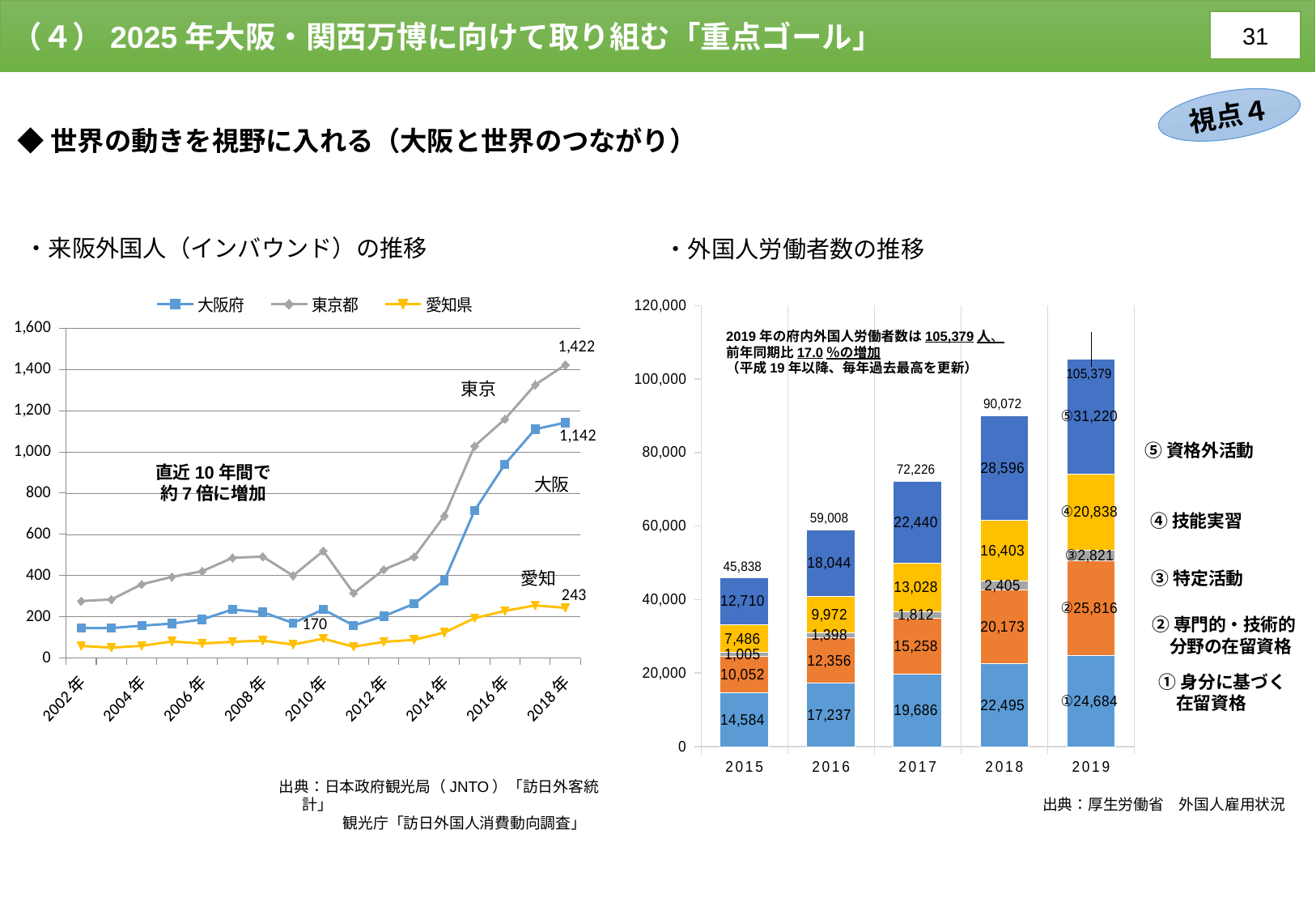

（４）2025年大阪・関西万博に向けて取り組む「重点ゴール」
31
視点４
◆世界の動きを視野に入れる（大阪と世界のつながり）
・来阪外国人（インバウンド）の推移
・外国人労働者数の推移

### Chart

| Category | 大阪府 | 東京都 | 愛知県 |
|---|---|---|---|
| 2002年 | 145.6431714 | 276.0933501 | 58.6763856 |
| 2003年 | 145.0 | 284.0390125 | 50.5537325 |
| 2004年 | 157.0 | 357.22607099999993 | 58.923888 |
| 2005年 | 167.0 | 393.583671 | 80.06231939999999 |
| 2006年 | 187.0 | 420.97601979999996 | 70.4071392 |
| 2007年 | 235.0 | 485.7935958 | 78.4615086 |
| 2008年 | 222.0 | 491.8641815 | 84.3434335 |
| 2009年 | 170.0 | 399.23189039999994 | 65.1807168 |
| 2010年 | 235.0 | 519.2538525 | 93.8618075 |
| 2011年 | 158.0 | 314.6688512 | 54.725017599999994 |
| 2012年 | 203.0 | 428.77078650000004 | 78.566187 |
| 2013年 | 263.0 | 490.21265919999996 | 88.09318400000001 |
| 2014年 | 376.0 | 689.4522038 | 123.40389640000001 |
| 2015年 | 716.0 | 1028.3190089 | 193.4266082 |
| 2016年 | 940.0 | 1158.71354 | 228.37714999999997 |
| 2017年 | 1110.0 | 1325.5275726000002 | 255.3505497 |
| 2018年 | 1142.0 | 1422.3552 | 243.2976 |

### Chart

| Category | ①身分に基づく在留資格　 | ②専門的・技術分野 | ③特定活動 | ④技能実習 | ⑤資格外活動 | ■不明 | ⑥特定技能（新） | 合計 |
|---|---|---|---|---|---|---|---|---|
| 2015 | 14584.0 | 10052.0 | 1005.0 | 7486.0 | 12710.0 | 1.0 | None | 45838.0 |
| 2016 | 17237.0 | 12356.0 | 1398.0 | 9972.0 | 18044.0 | 1.0 | None | 59008.0 |
| 2017 | 19686.0 | 15258.0 | 1812.0 | 13028.0 | 22440.0 | 2.0 | None | 72226.0 |
| 2018 | 22495.0 | 20173.0 | 2405.0 | 16403.0 | 28596.0 | None | None | 90072.0 |
| 2019 | 24684.0 | 25816.0 | 2821.0 | 20838.0 | 31220.0 | None | None | 105379.0 |
2019年の府内外国人労働者数は105,379人、
前年同期比17.0％の増加
（平成19年以降、毎年過去最高を更新）
東京
⑤資格外活動
直近10年間で
約7倍に増加
大阪
④技能実習
③特定活動
愛知
②専門的・技術的
　分野の在留資格
①身分に基づく
　在留資格
出典：日本政府観光局（JNTO）「訪日外客統計」
　　　　 観光庁「訪日外国人消費動向調査」
出典：厚生労働省　外国人雇用状況